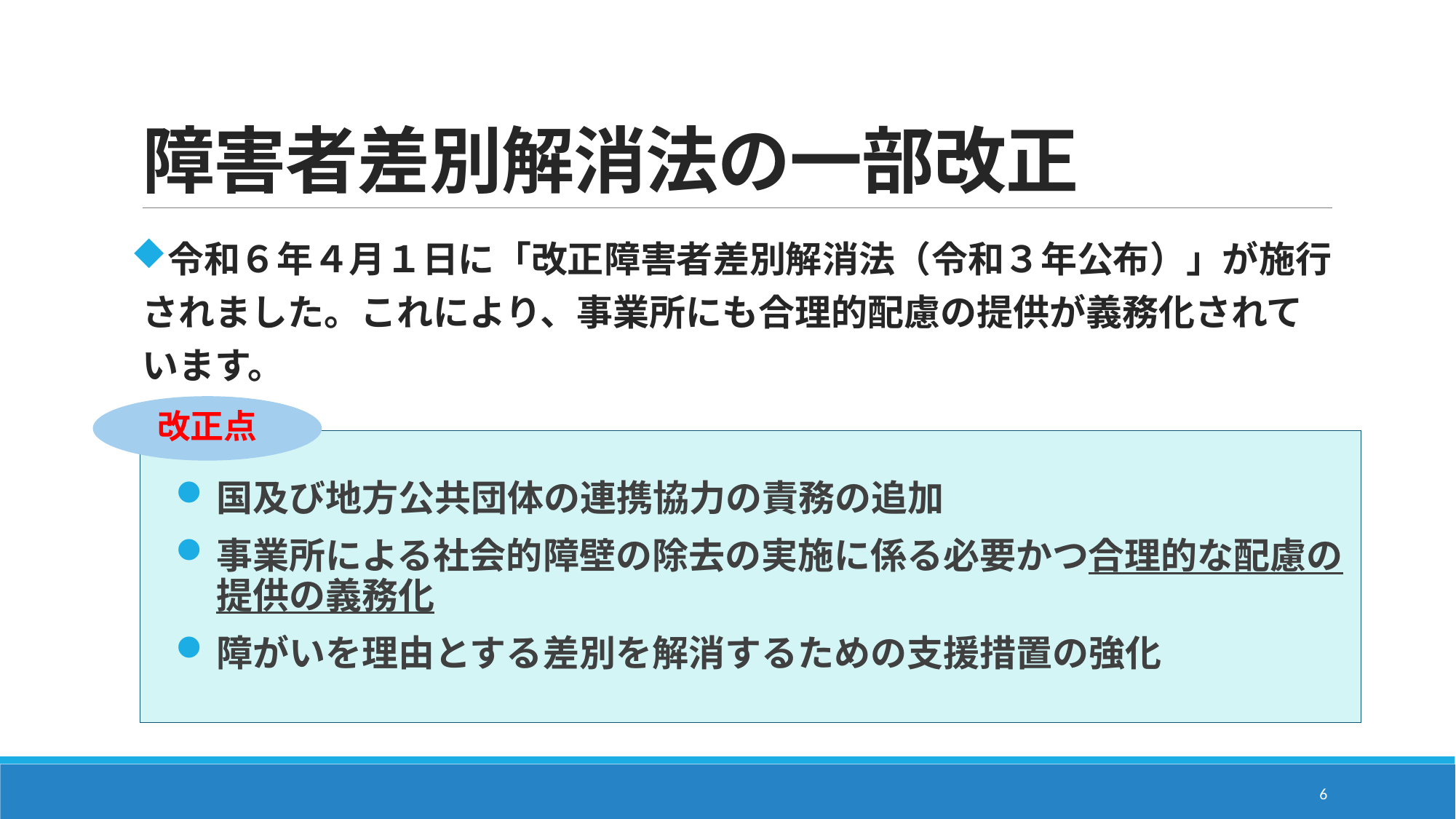

#
障害者差別解消法の一部改正
令和６年４月１日に「改正障害者差別解消法（令和３年公布）」が施行されました。これにより、事業所にも合理的配慮の提供が義務化されています。

改正点
国及び地方公共団体の連携協力の責務の追加
事業所による社会的障壁の除去の実施に係る必要かつ合理的な配慮の
提供の義務化
障がいを理由とする差別を解消するための支援措置の強化
6